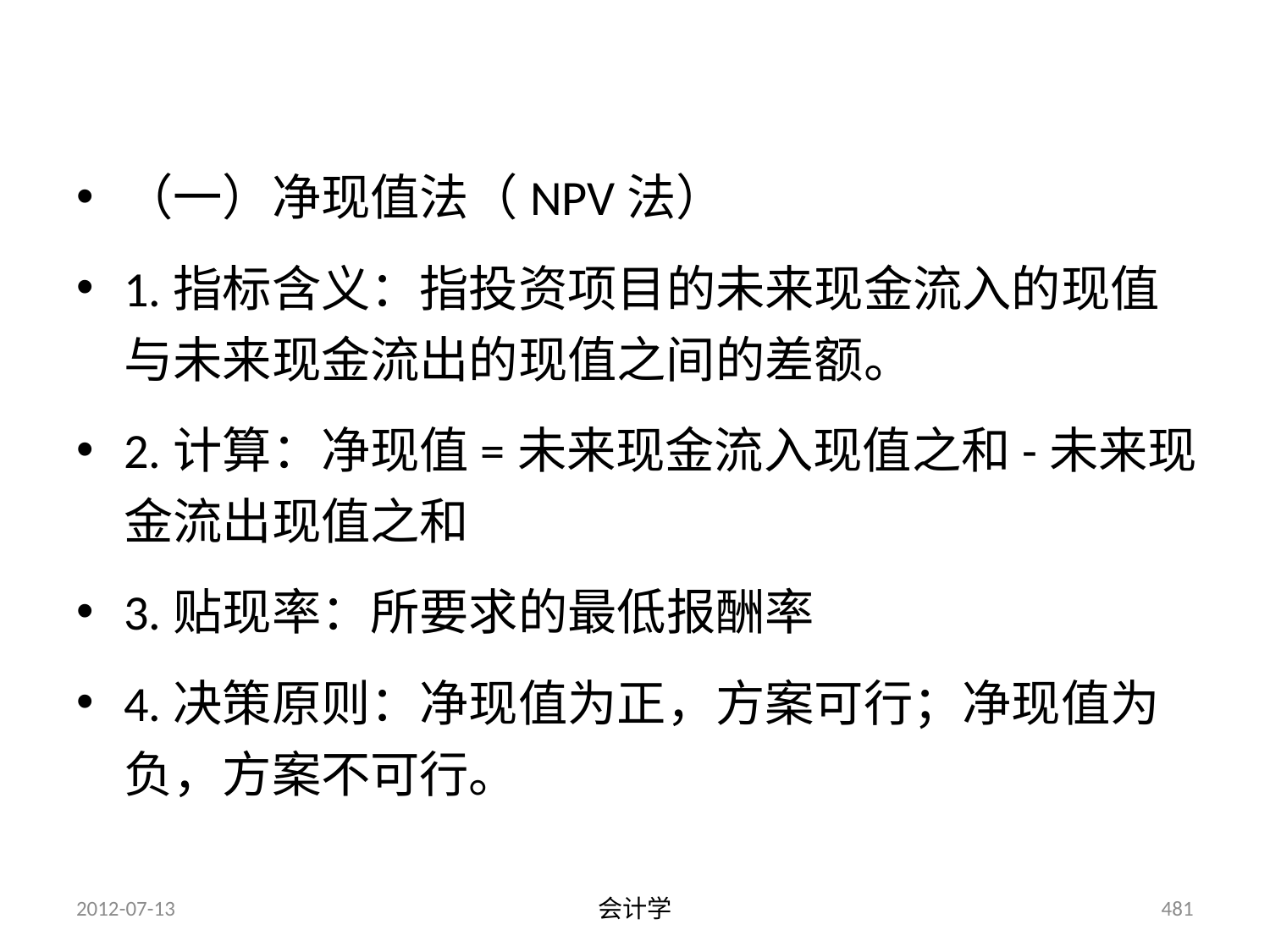

# 三、投资决策常用方法
（一）净现值法（NPV法）
1.指标含义：指投资项目的未来现金流入的现值与未来现金流出的现值之间的差额。
2.计算：净现值=未来现金流入现值之和-未来现金流出现值之和
3.贴现率：所要求的最低报酬率
4.决策原则：净现值为正，方案可行；净现值为负，方案不可行。
2012-07-13
会计学
481